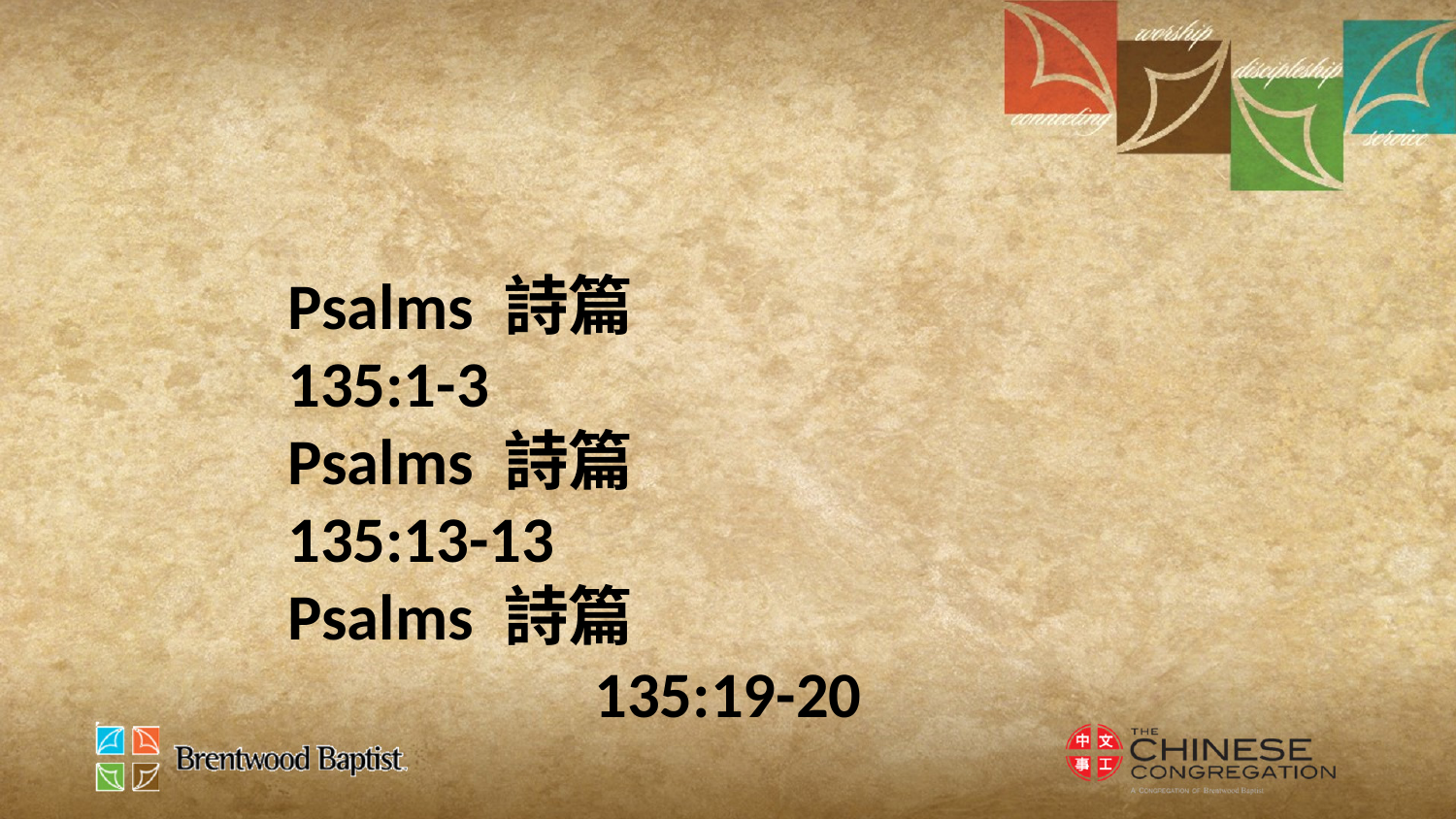

Psalms 詩篇
135:1-3
Psalms 詩篇
135:13-13
Psalms 詩篇
135:19-20